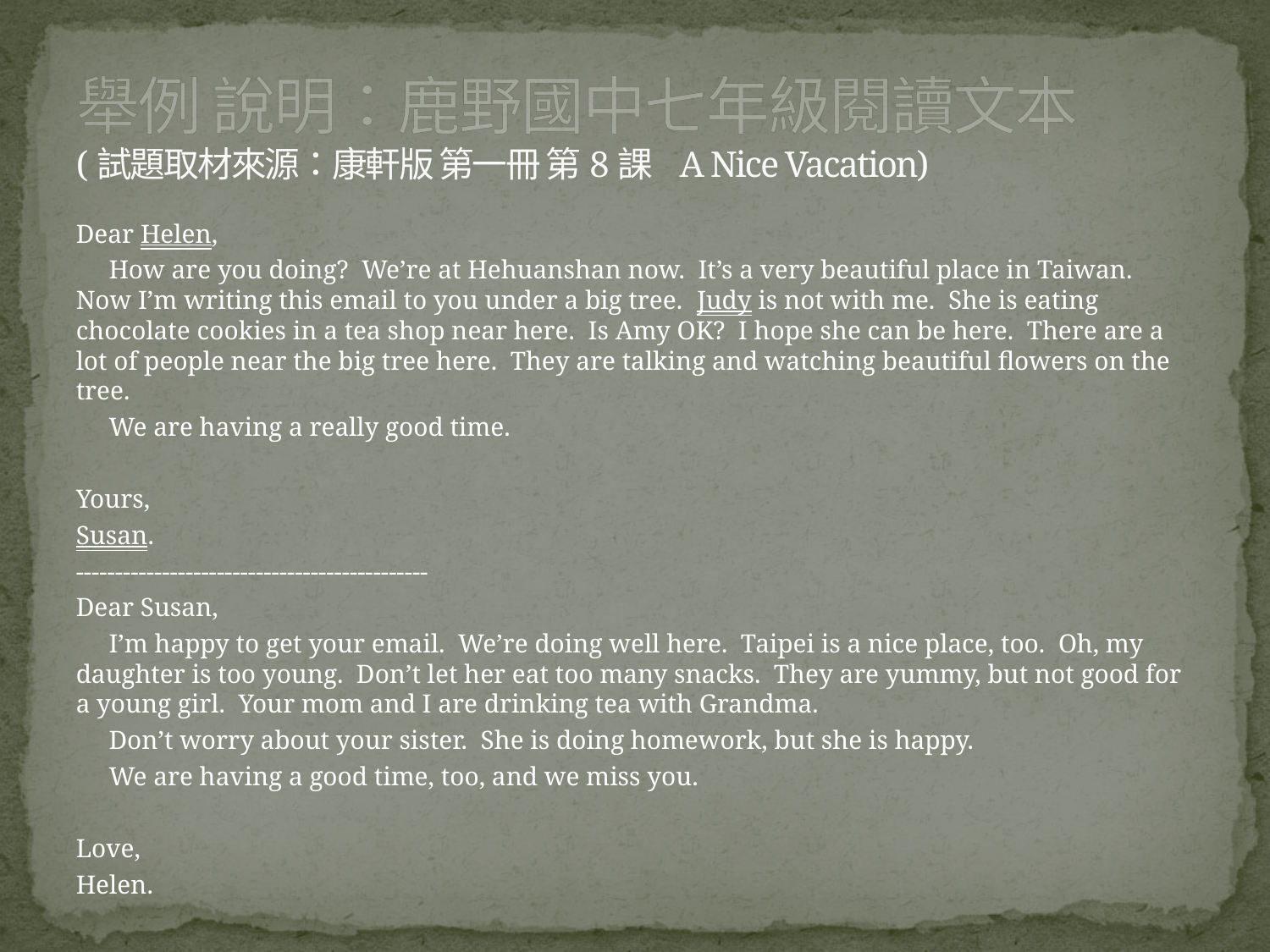

# 舉例 說明：鹿野國中七年級閱讀文本 (試題取材來源：康軒版 第一冊 第8課   A Nice Vacation)
Dear Helen,
     How are you doing?  We’re at Hehuanshan now.  It’s a very beautiful place in Taiwan.  Now I’m writing this email to you under a big tree.  Judy is not with me.  She is eating chocolate cookies in a tea shop near here.  Is Amy OK?  I hope she can be here.  There are a lot of people near the big tree here.  They are talking and watching beautiful flowers on the tree.
     We are having a really good time.

Yours,
Susan.
---------------------------------------------
Dear Susan,
     I’m happy to get your email.  We’re doing well here.  Taipei is a nice place, too.  Oh, my daughter is too young.  Don’t let her eat too many snacks.  They are yummy, but not good for a young girl.  Your mom and I are drinking tea with Grandma.
     Don’t worry about your sister.  She is doing homework, but she is happy.
     We are having a good time, too, and we miss you.

Love,
Helen.